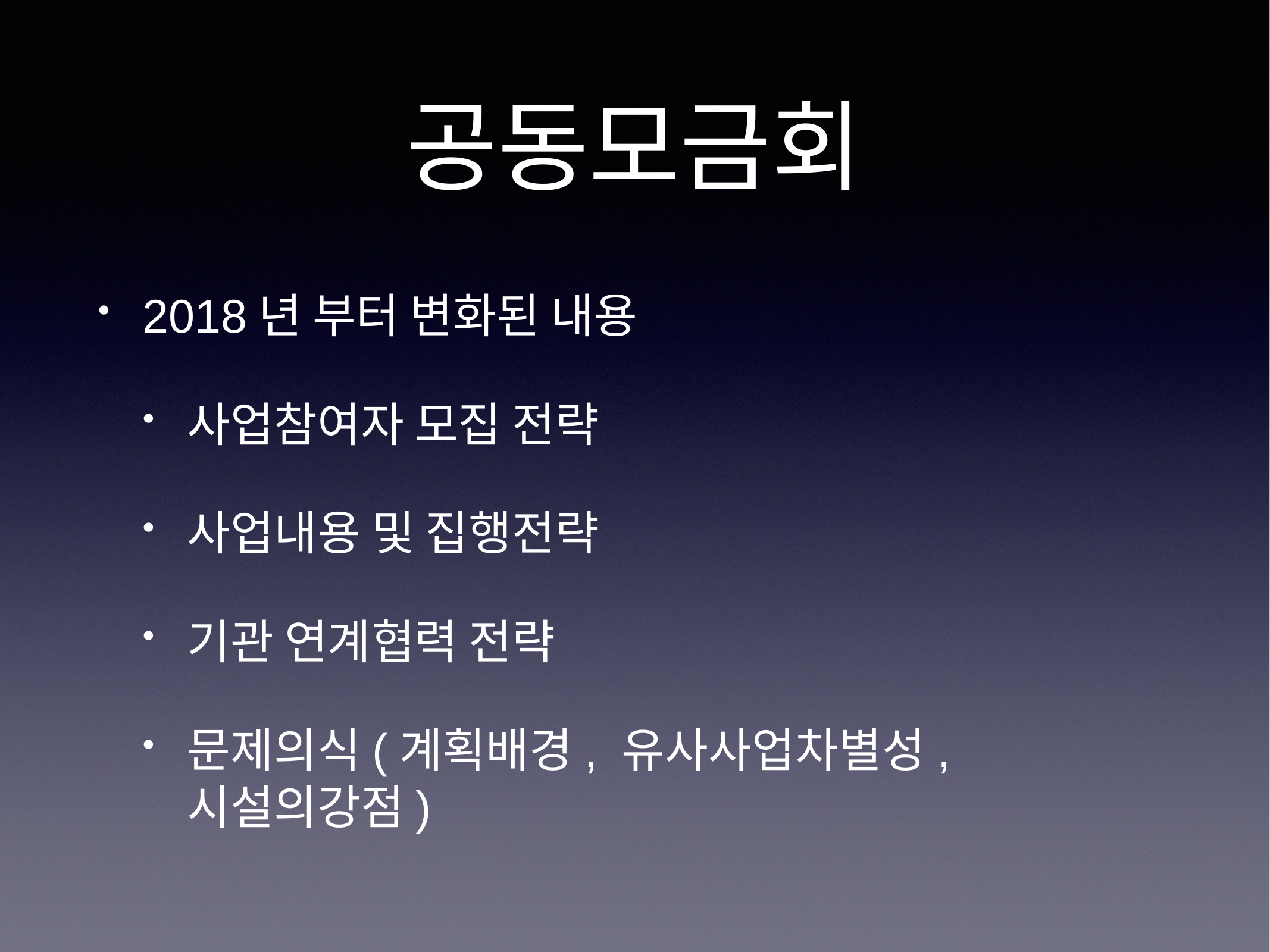

# 공동모금회
2018년 부터 변화된 내용
사업참여자 모집 전략
사업내용 및 집행전략
기관 연계협력 전략
문제의식(계획배경, 유사사업차별성, 시설의강점)